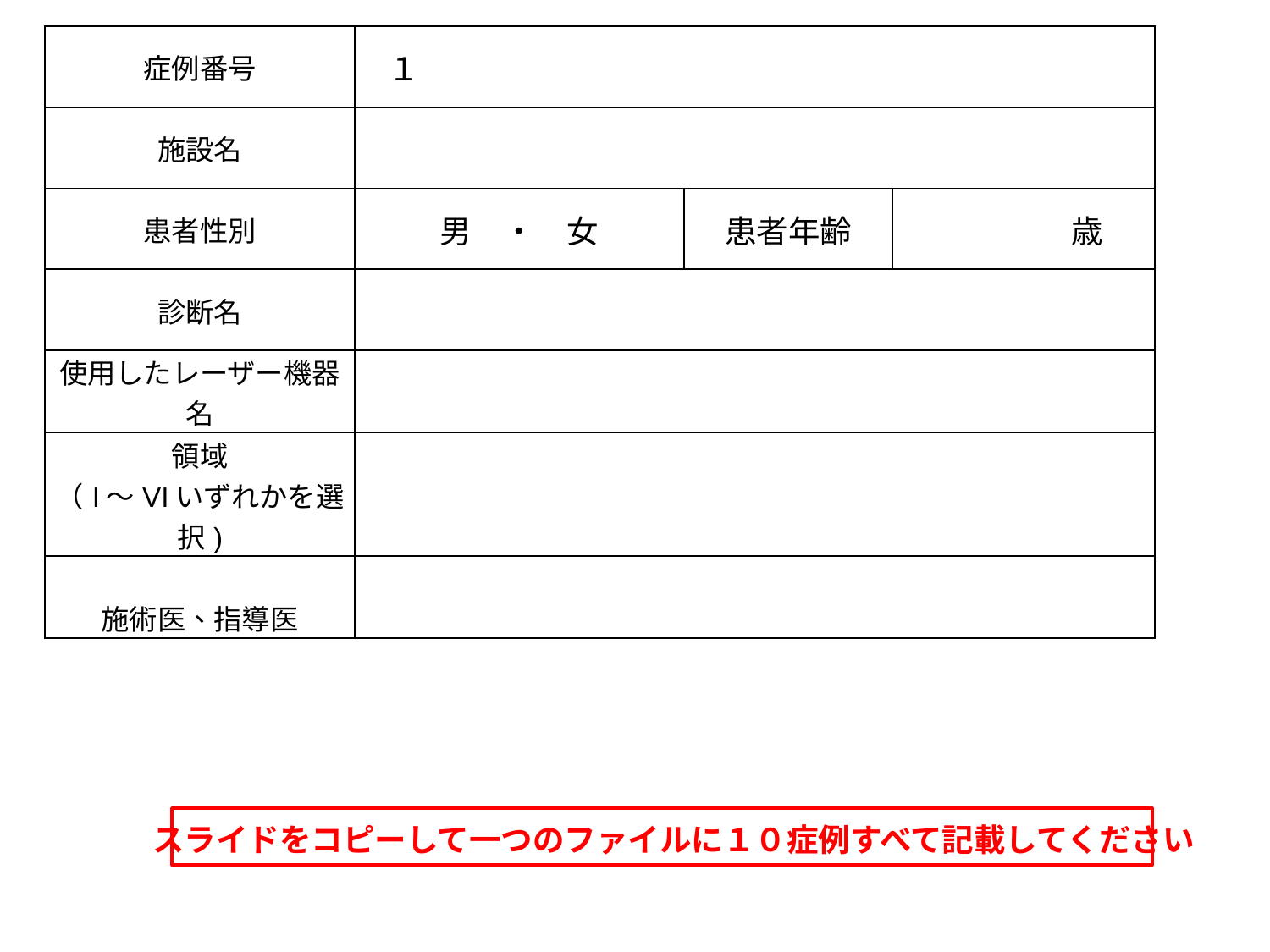

| 症例番号 | １ |  |  |  |  |  |  |  |  |
| --- | --- | --- | --- | --- | --- | --- | --- | --- | --- |
| 施設名 |  |  |  |  |  |  |  |  |  |
| 患者性別 | 男　・　女 | 患者年齢 |  | 歳 |  |  |  |  |  |
| 診断名 |  |  |  |  |  |  |  |  |  |
| 使用したレーザー機器名 |  |  |  |  |  |  |  |  |  |
| 領域 （I～VIいずれかを選択) |  |  |  |  |  |  |  |  |  |
| 施術医、指導医 |  |  |  |  |  |  |  |  |  |
|  |  |  |  |  |  |  |  |  |  |
|  |  |  |  |  |  |  |  |  |  |
|  |  |  |  |  |  |  |  |  |  |
|  |  |  |  |  |  |  |  |  |  |
|  |  |  |  |  |  |  |  |  |  |
|  |  |  |  |  |  |  |  |  |  |
|  |  |  |  |  |  |  |  |  |  |
|  |  |  |  |  |  |  |  |  |  |

スライドをコピーして一つのファイルに１０症例すべて記載してください